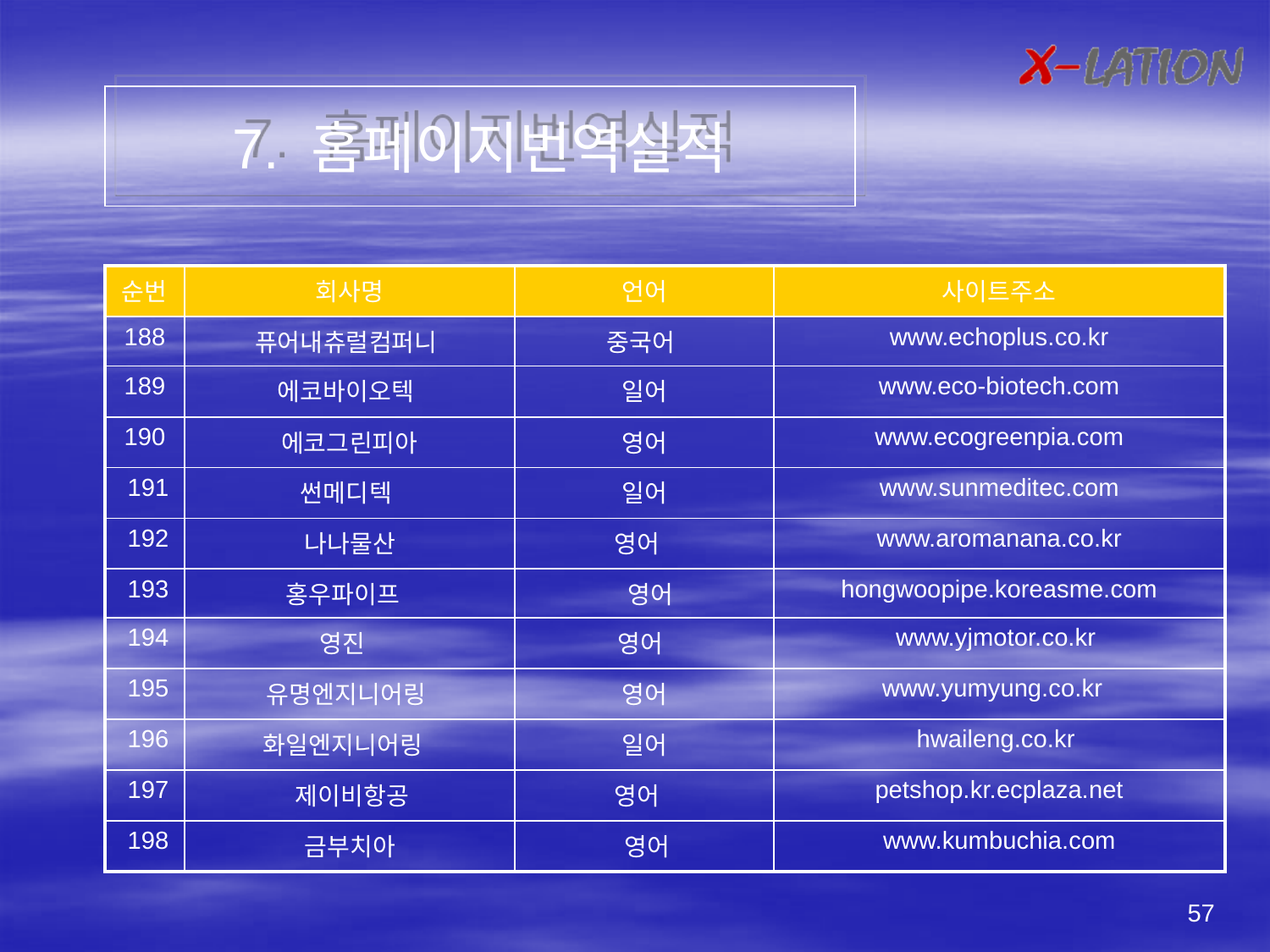

7. 홈페이지번역실적
| 순번 | 회사명 | 언어 | 사이트주소 |
| --- | --- | --- | --- |
| 188 | 퓨어내츄럴컴퍼니 | 중국어 | www.echoplus.co.kr |
| 189 | 에코바이오텍 | 일어 | www.eco-biotech.com |
| 190 | 에코그린피아 | 영어 | www.ecogreenpia.com |
| 191 | 썬메디텍 | 일어 | www.sunmeditec.com |
| 192 | 나나물산 | 영어 | www.aromanana.co.kr |
| 193 | 홍우파이프 | 영어 | hongwoopipe.koreasme.com |
| 194 | 영진 | 영어 | www.yjmotor.co.kr |
| 195 | 유명엔지니어링 | 영어 | www.yumyung.co.kr |
| 196 | 화일엔지니어링 | 일어 | hwaileng.co.kr |
| 197 | 제이비항공 | 영어 | petshop.kr.ecplaza.net |
| 198 | 금부치아 | 영어 | www.kumbuchia.com |
57